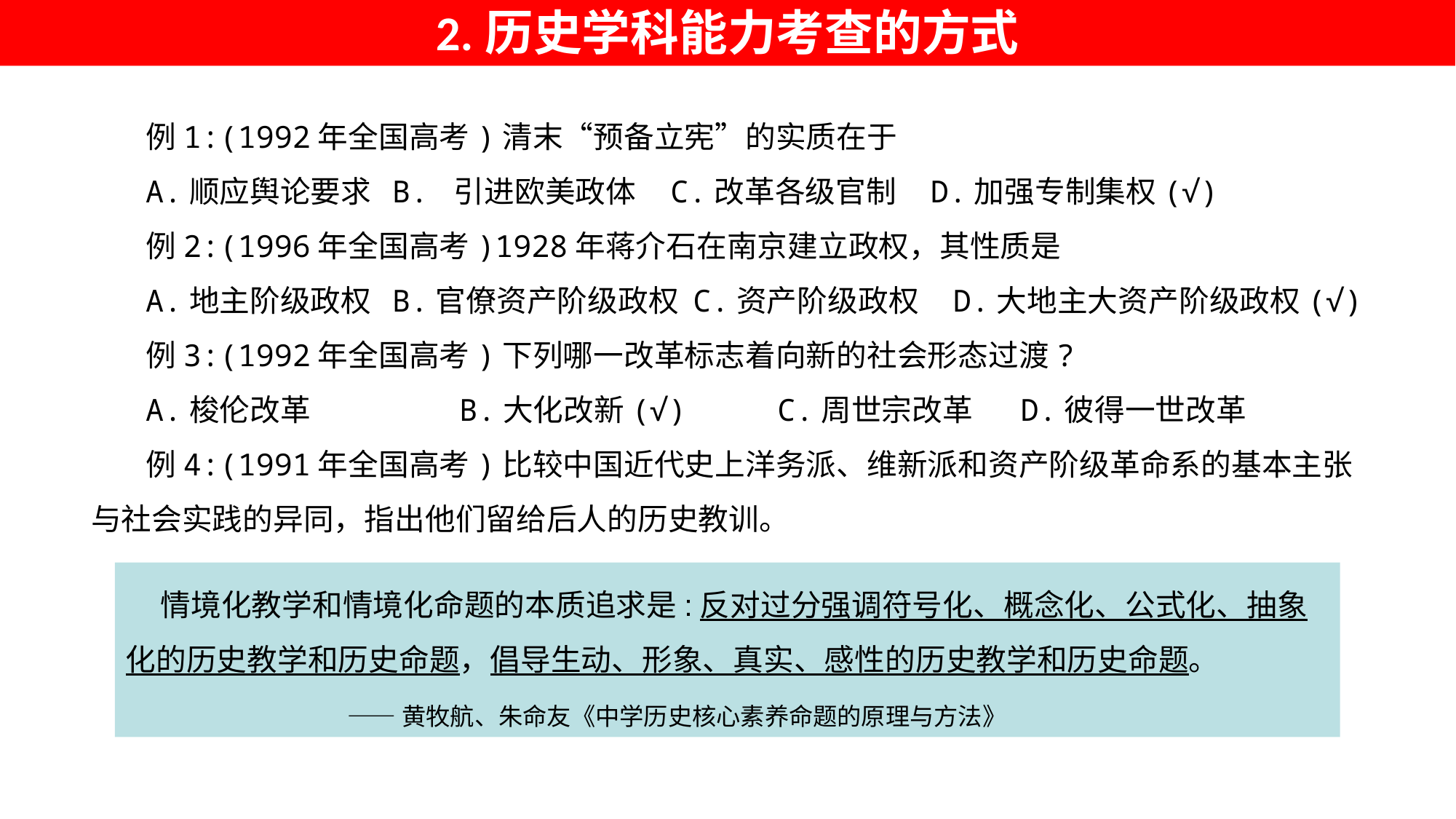

2.历史学科能力考查的方式
例1:(1992年全国高考)清末“预备立宪”的实质在于
A.顺应舆论要求  B. 引进欧美政体    C.改革各级官制    D.加强专制集权(√)
例2:(1996年全国高考)1928年蒋介石在南京建立政权，其性质是
A.地主阶级政权  B.官僚资产阶级政权 C.资产阶级政权    D.大地主大资产阶级政权(√)
例3:(1992年全国高考)下列哪一改革标志着向新的社会形态过渡?
A.梭伦改革	     B.大化改新(√)     C.周世宗改革      D.彼得一世改革
例4:(1991年全国高考)比较中国近代史上洋务派、维新派和资产阶级革命系的基本主张与社会实践的异同，指出他们留给后人的历史教训。
    情境化教学和情境化命题的本质追求是:反对过分强调符号化、概念化、公式化、抽象化的历史教学和历史命题，倡导生动、形象、真实、感性的历史教学和历史命题。
                                 ——黄牧航、朱命友《中学历史核心素养命题的原理与方法》